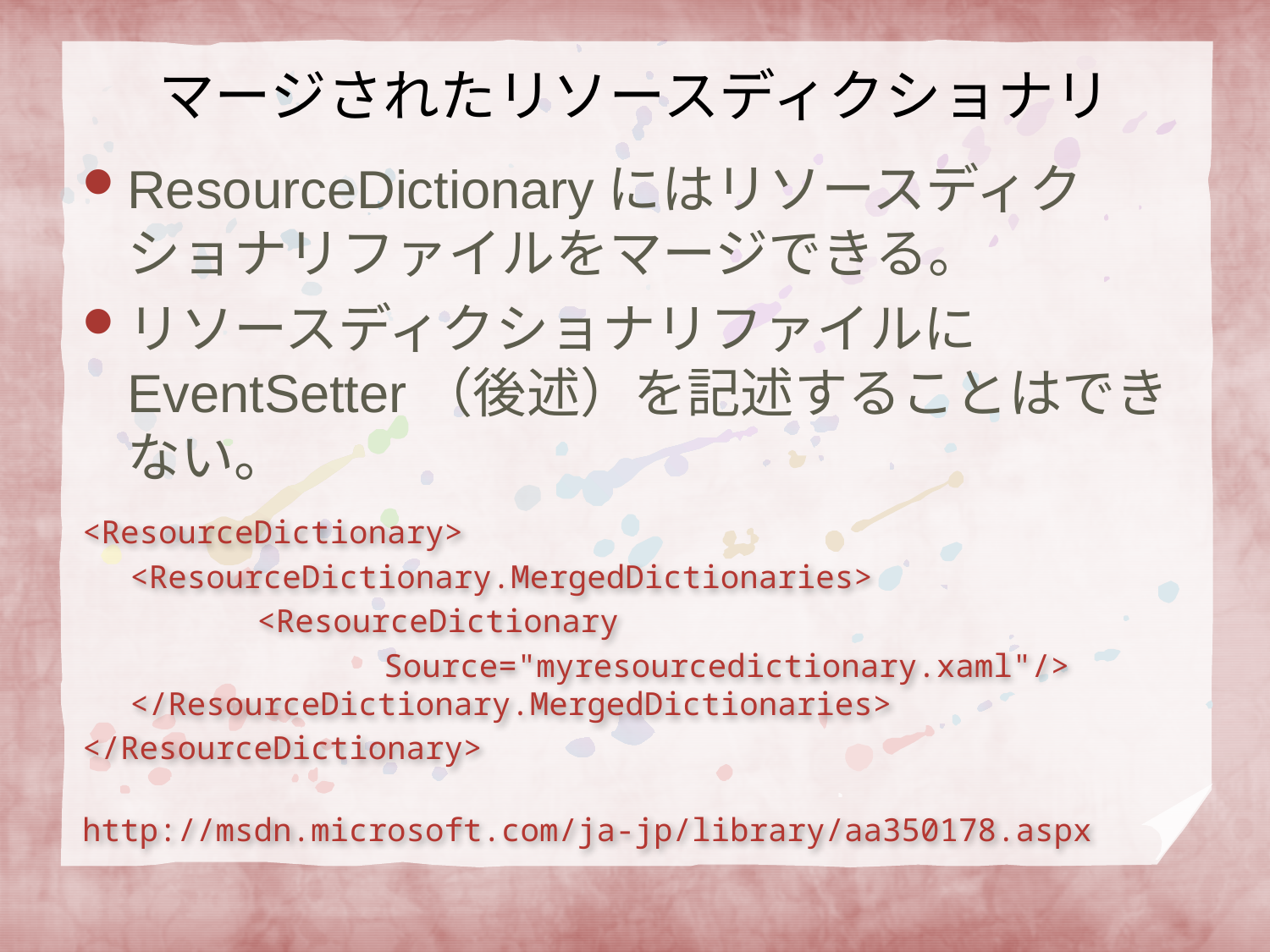

# マージされたリソースディクショナリ
ResourceDictionaryにはリソースディクショナリファイルをマージできる。
リソースディクショナリファイルにEventSetter（後述）を記述することはできない。
<ResourceDictionary>
	<ResourceDictionary.MergedDictionaries>
		<ResourceDictionary
			Source="myresourcedictionary.xaml"/> 	</ResourceDictionary.MergedDictionaries>
</ResourceDictionary>
http://msdn.microsoft.com/ja-jp/library/aa350178.aspx